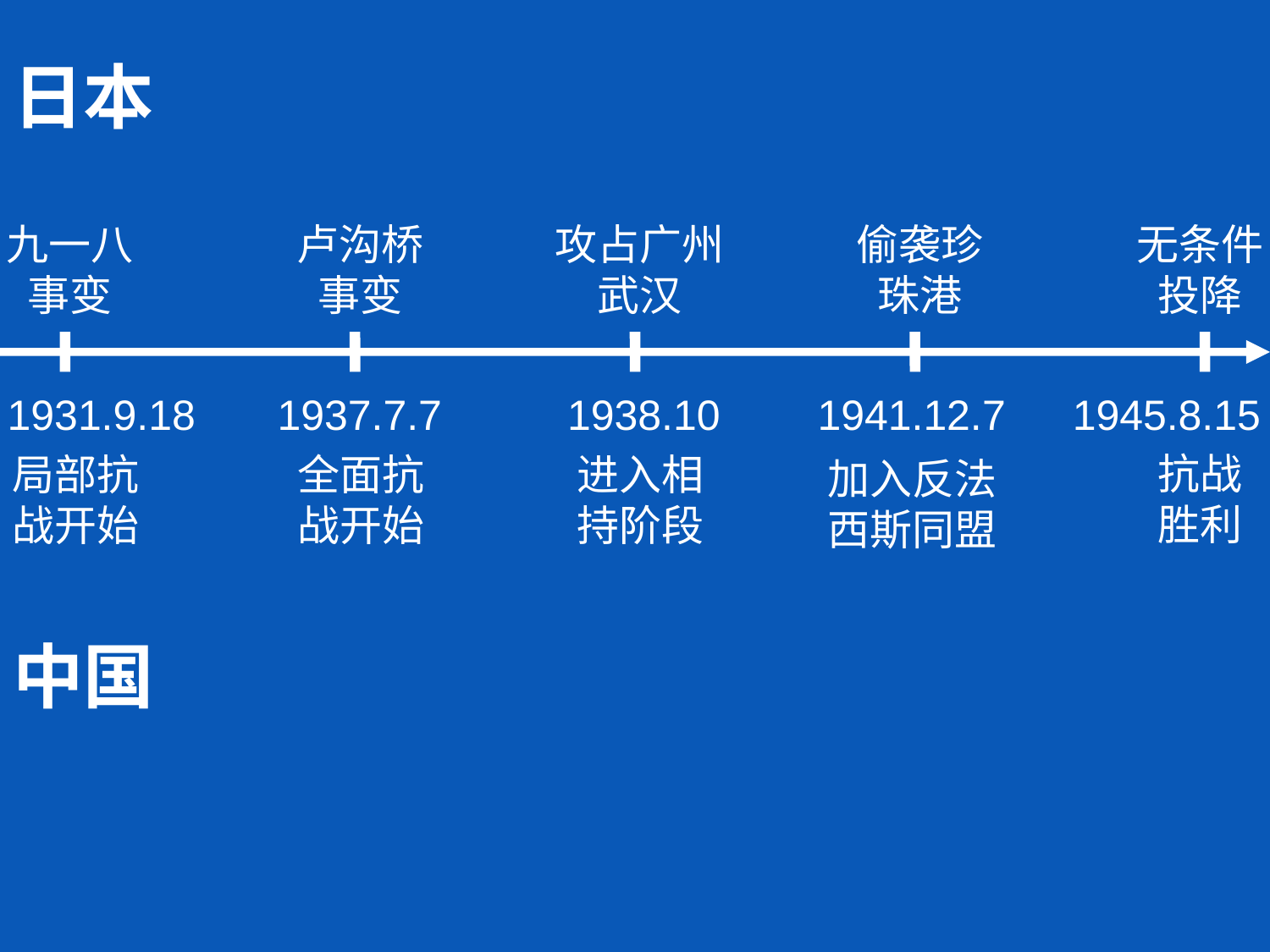

日本
九一八 事变
卢沟桥事变
攻占广州武汉
偷袭珍珠港
无条件投降

1931.9.18
1937.7.7
1938.10
1941.12.7
1945.8.15
抗战胜利
局部抗战开始
全面抗战开始
进入相持阶段
加入反法西斯同盟
中国